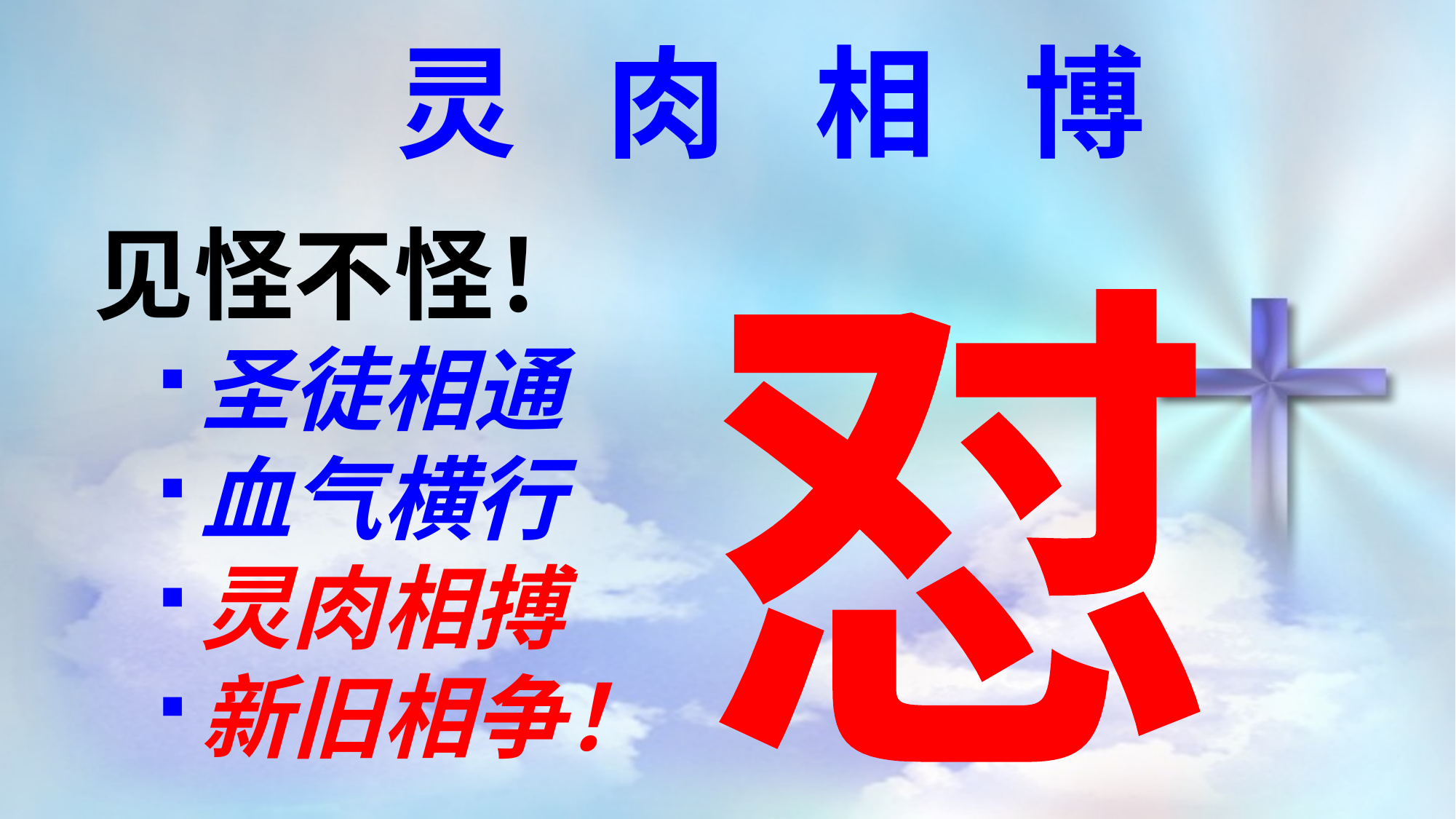

灵 肉 相 博
见怪不怪！
圣徒相通
血气横行
灵肉相搏
新旧相争！
怼